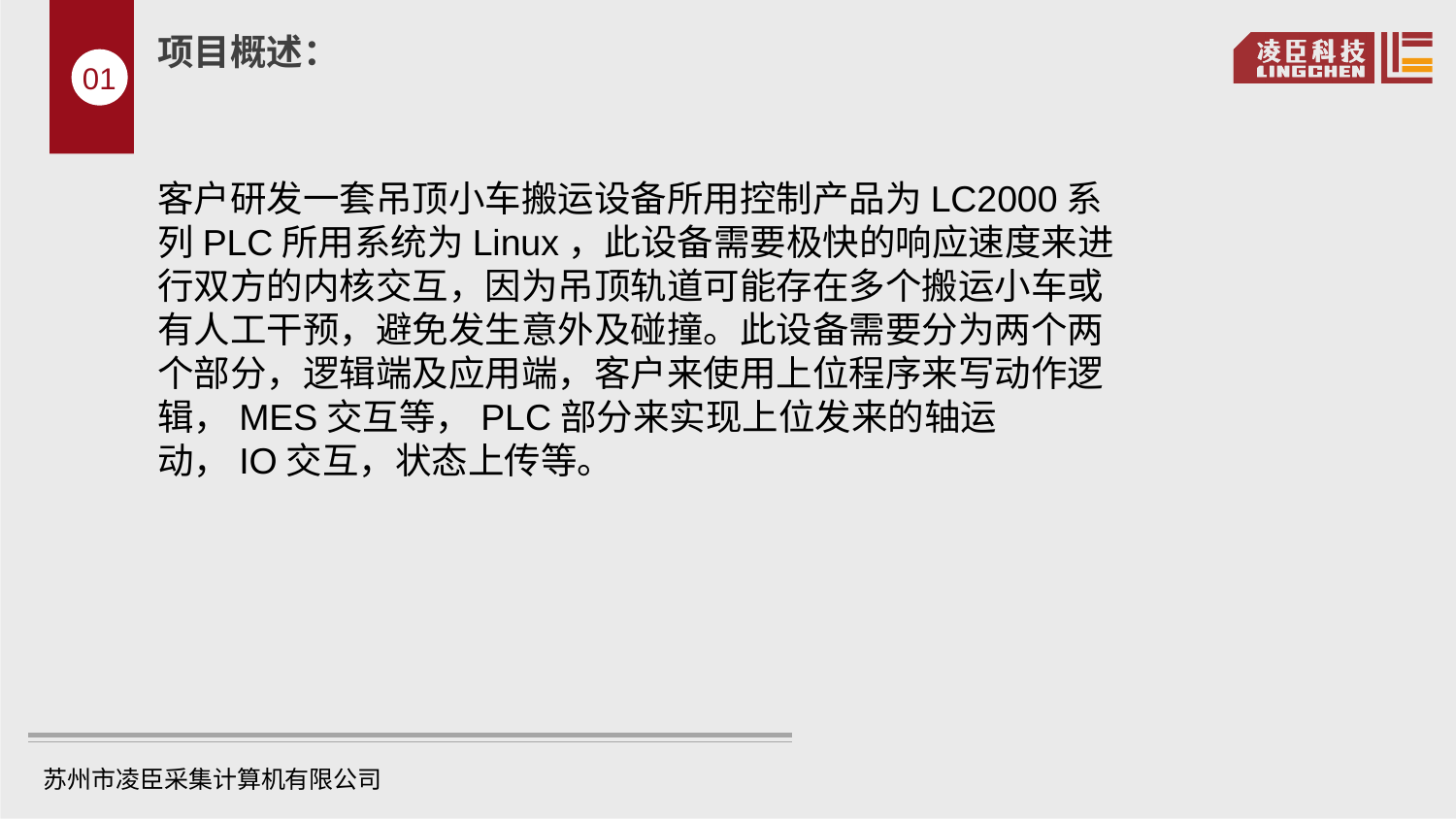

项目概述：
01
客户研发一套吊顶小车搬运设备所用控制产品为LC2000系列PLC所用系统为Linux，此设备需要极快的响应速度来进行双方的内核交互，因为吊顶轨道可能存在多个搬运小车或有人工干预，避免发生意外及碰撞。此设备需要分为两个两个部分，逻辑端及应用端，客户来使用上位程序来写动作逻辑，MES交互等，PLC部分来实现上位发来的轴运动，IO交互，状态上传等。